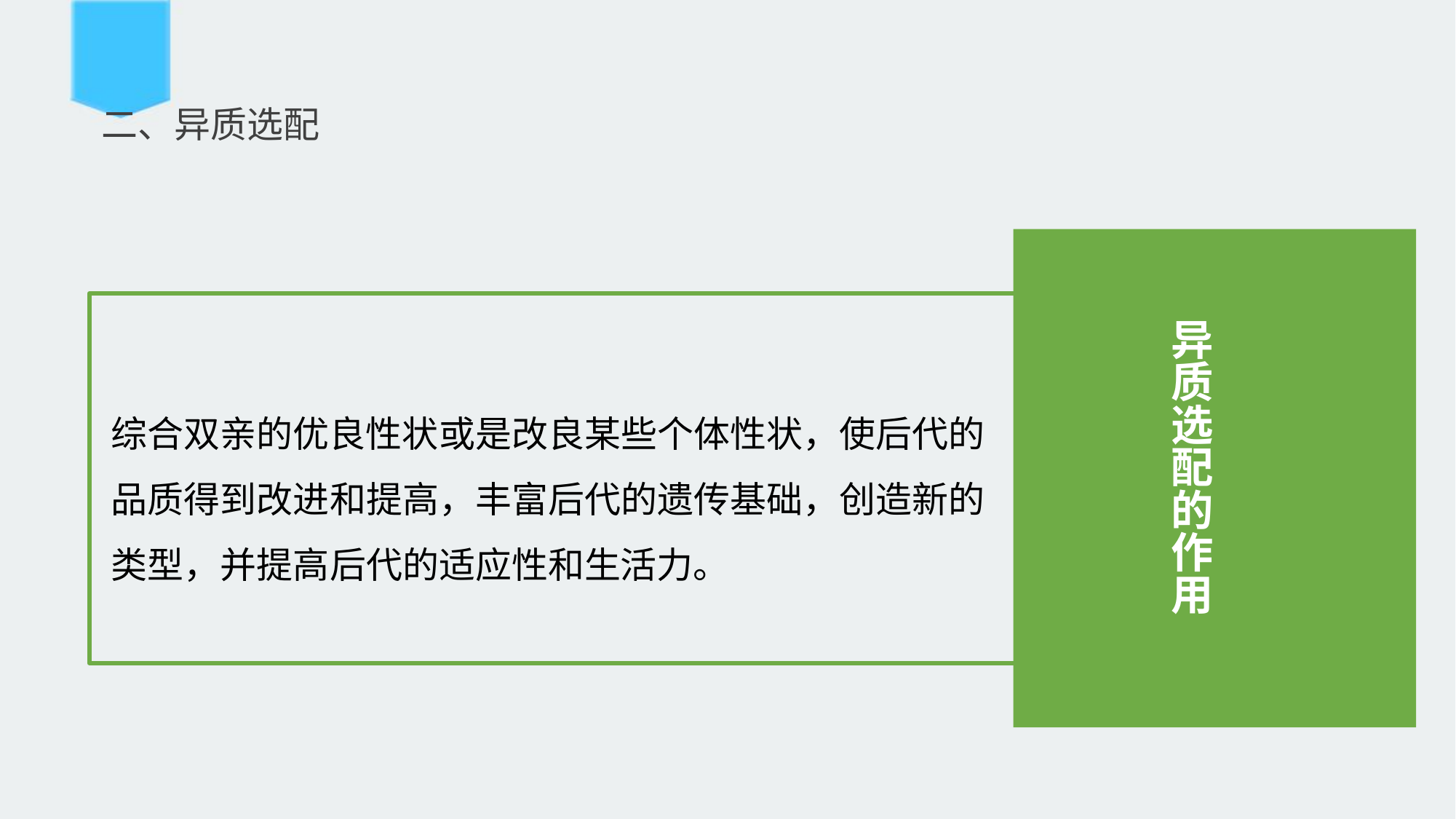

# 二、异质选配

异 质 选 配 的 作 用
综合双亲的优良性状或是改良某些个体性状，使后代的品质得到改进和提高，丰富后代的遗传基础，创造新的类型，并提高后代的适应性和生活力。